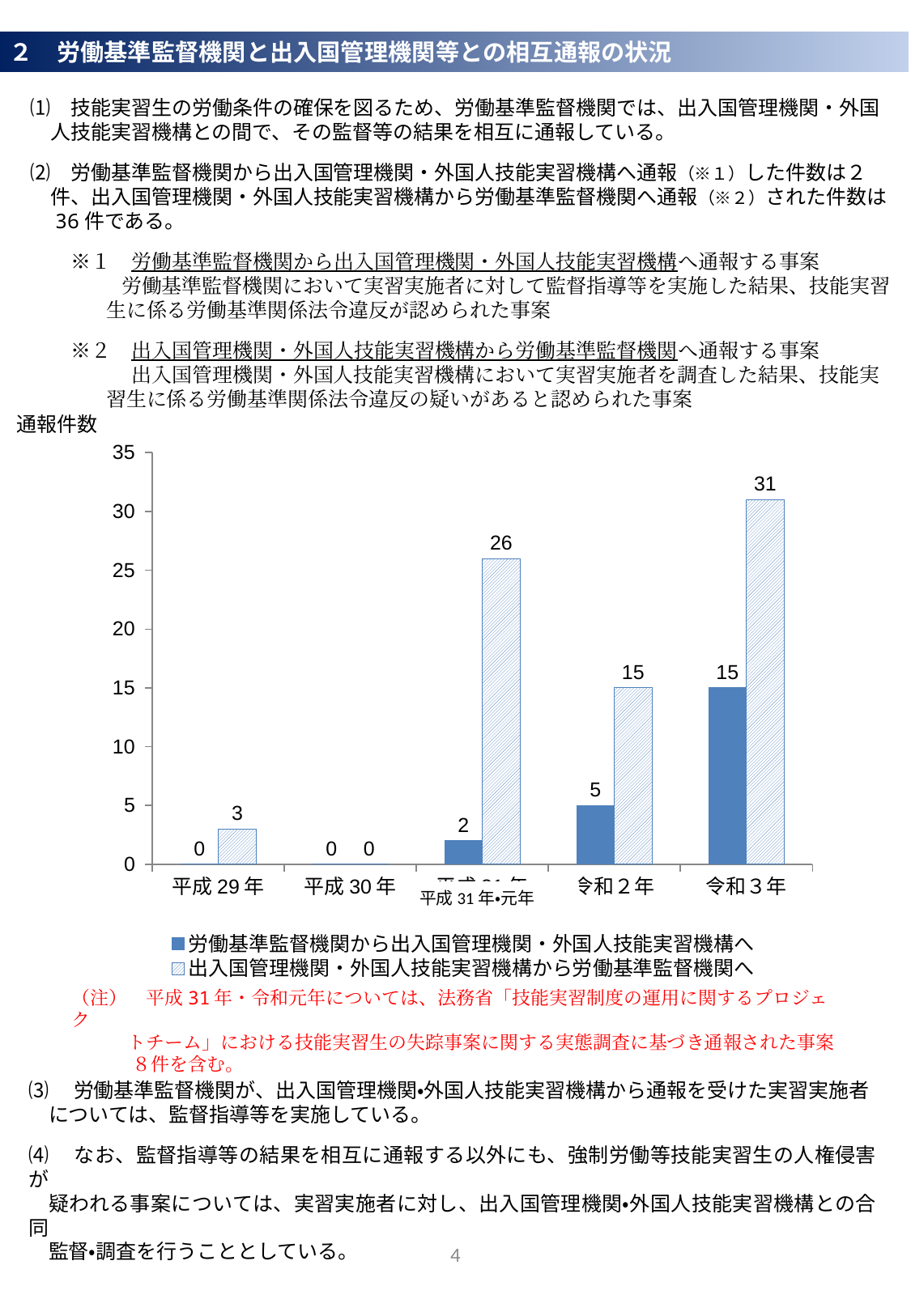

２　労働基準監督機関と出入国管理機関等との相互通報の状況
　⑴　技能実習生の労働条件の確保を図るため、労働基準監督機関では、出入国管理機関・外国
　　人技能実習機構との間で、その監督等の結果を相互に通報している。

　⑵　労働基準監督機関から出入国管理機関・外国人技能実習機構へ通報（※１）した件数は２
　　件、出入国管理機関・外国人技能実習機構から労働基準監督機関へ通報（※２）された件数は
　　36件である。

　　　※１　労働基準監督機関から出入国管理機関・外国人技能実習機構へ通報する事案
　　　  　　労働基準監督機関において実習実施者に対して監督指導等を実施した結果、技能実習生に係る労働基準関係法令違反が認められた事案

　　　※２　出入国管理機関・外国人技能実習機構から労働基準監督機関へ通報する事案
　　　　　　出入国管理機関・外国人技能実習機構において実習実施者を調査した結果、技能実習生に係る労働基準関係法令違反の疑いがあると認められた事案

### Chart

| Category | 労働基準監督機関から出入国管理機関・外国人技能実習機構へ | 出入国管理機関・外国人技能実習機構から労働基準監督機関へ |
|---|---|---|
| 平成29年 | 0.0 | 3.0 |
| 平成30年 | 0.0 | 0.0 |
| 平成31年 | 2.0 | 26.0 |
| 令和２年 | 5.0 | 15.0 |
| 令和３年 | 15.0 | 31.0 |
⑶　労働基準監督機関が、出入国管理機関・外国人技能実習機構から通報を受けた実習実施者
　については、監督指導等を実施している。

⑷　なお、監督指導等の結果を相互に通報する以外にも、強制労働等技能実習生の人権侵害が
　疑われる事案については、実習実施者に対し、出入国管理機関・外国人技能実習機構との合同
　監督・調査を行うこととしている。
通報件数
平成31年・元年
（注）　平成31年・令和元年については、法務省「技能実習制度の運用に関するプロジェク
　　　トチーム」における技能実習生の失踪事案に関する実態調査に基づき通報された事案
　　　 ８件を含む。
4